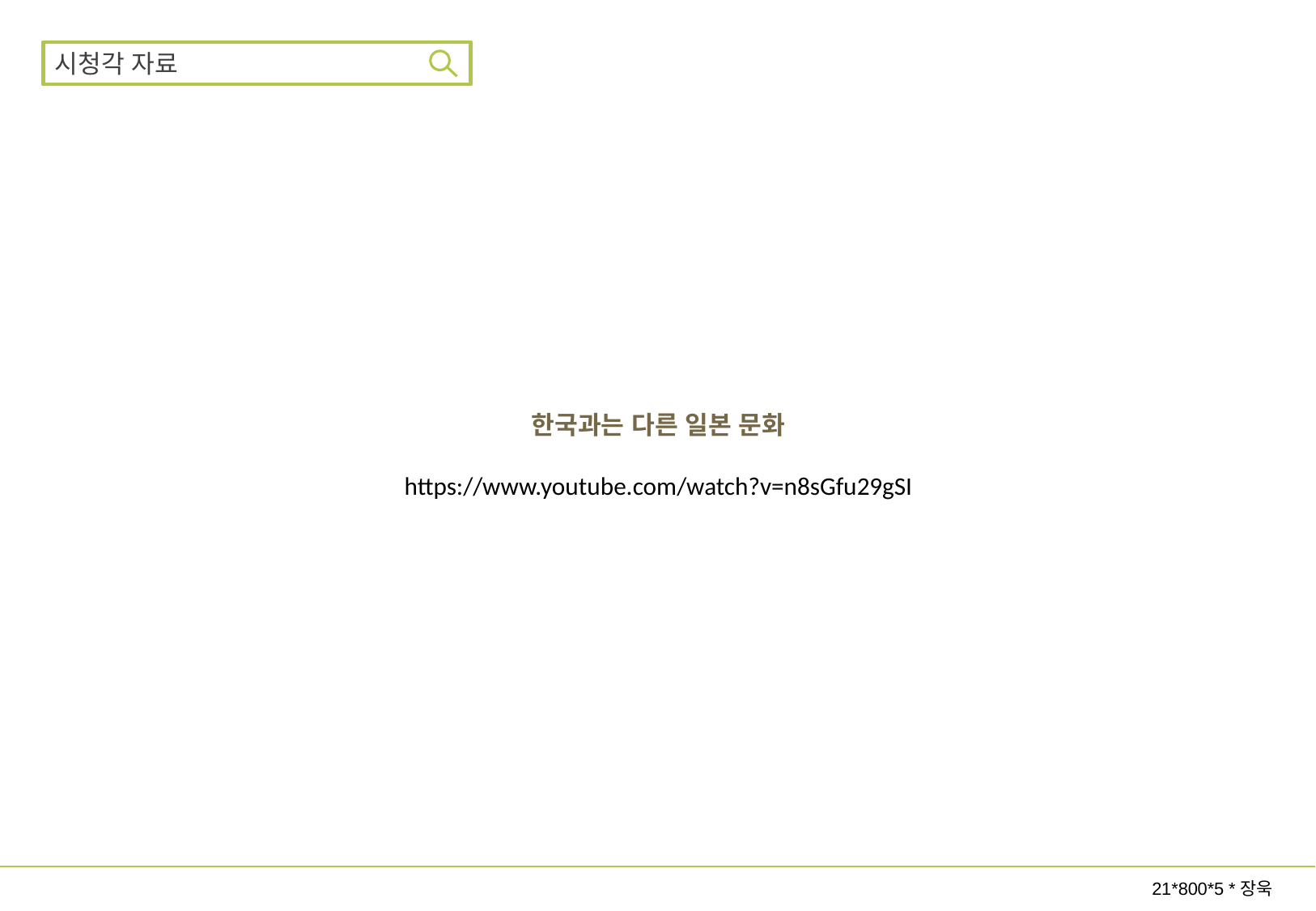

시청각 자료

한국과는 다른 일본 문화

https://www.youtube.com/watch?v=n8sGfu29gSI
21*800*5 *장욱